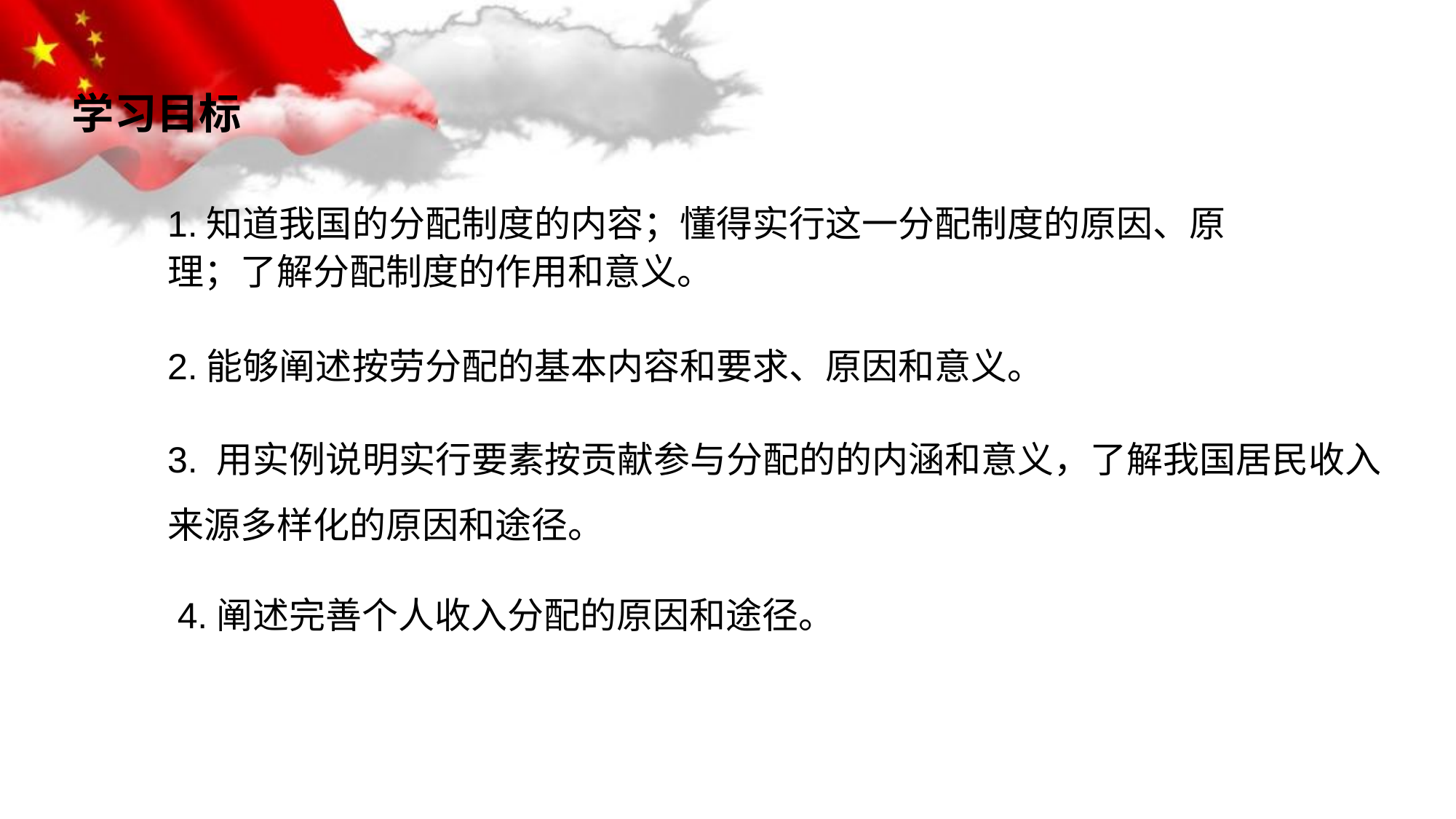

学习目标
1.知道我国的分配制度的内容；懂得实行这一分配制度的原因、原理；了解分配制度的作用和意义。
2.能够阐述按劳分配的基本内容和要求、原因和意义。
3. 用实例说明实行要素按贡献参与分配的的内涵和意义，了解我国居民收入来源多样化的原因和途径。
4.阐述完善个人收入分配的原因和途径。